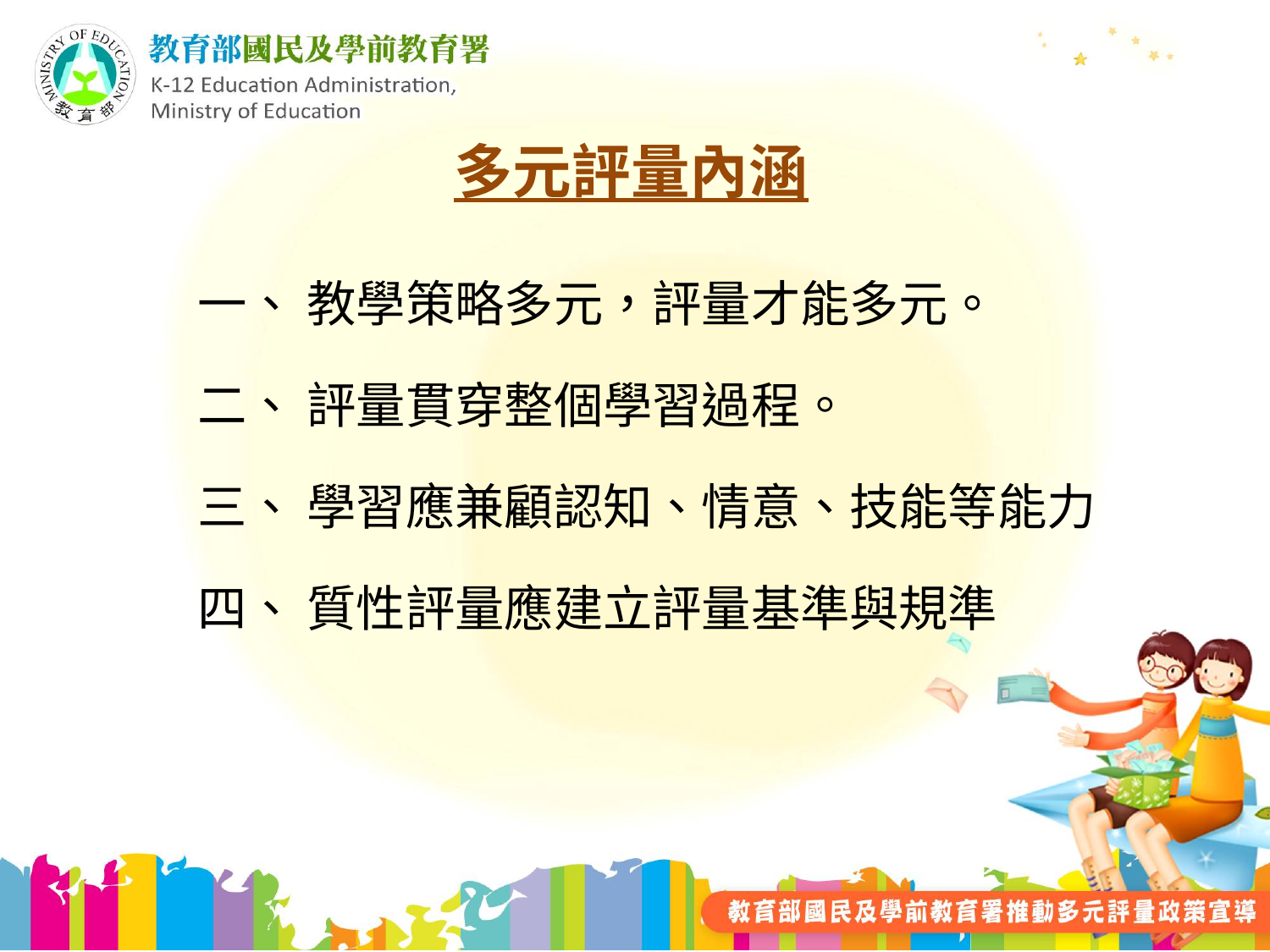

多元評量內涵
一、 教學策略多元，評量才能多元。
二、 評量貫穿整個學習過程。
三、 學習應兼顧認知、情意、技能等能力
四、 質性評量應建立評量基準與規準